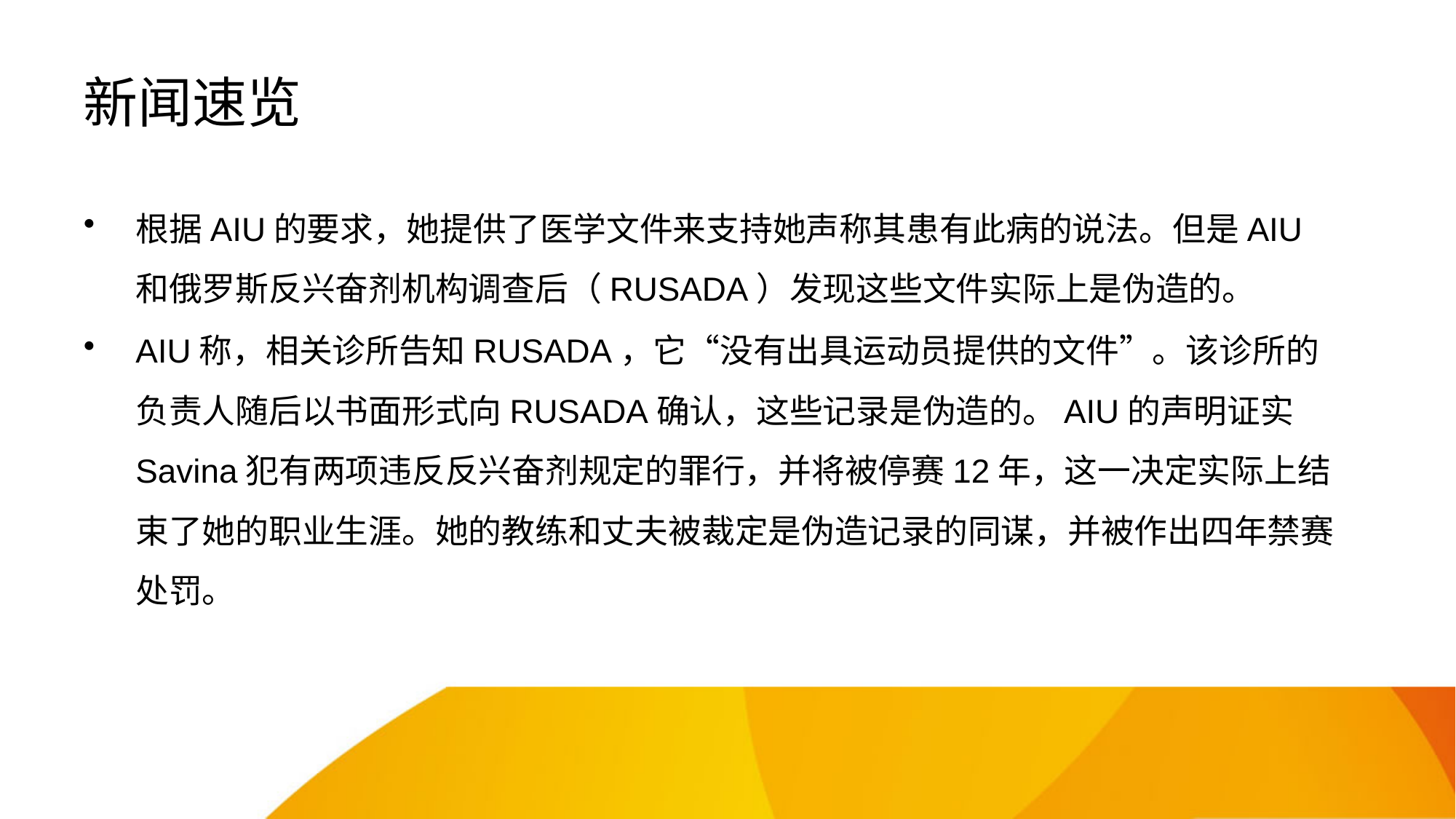

# 新闻速览
根据AIU的要求，她提供了医学文件来支持她声称其患有此病的说法。但是AIU和俄罗斯反兴奋剂机构调查后（RUSADA）发现这些文件实际上是伪造的。
AIU称，相关诊所告知RUSADA，它“没有出具运动员提供的文件”。该诊所的负责人随后以书面形式向RUSADA确认，这些记录是伪造的。AIU的声明证实Savina犯有两项违反反兴奋剂规定的罪行，并将被停赛12年，这一决定实际上结束了她的职业生涯。她的教练和丈夫被裁定是伪造记录的同谋，并被作出四年禁赛处罚。